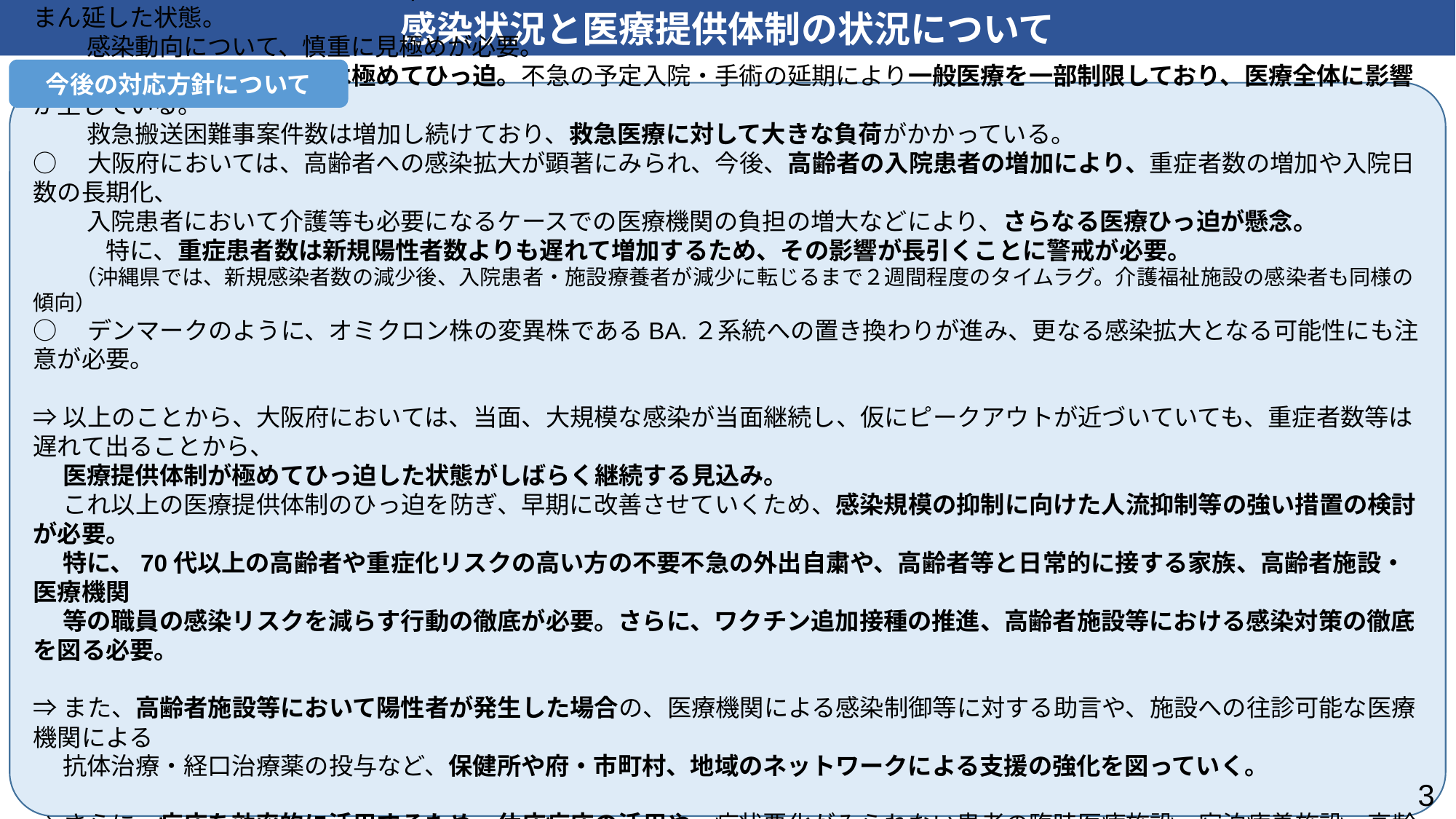

感染状況と医療提供体制の状況について
今後の対応方針について
○　年代別新規陽性者数や７日間新規陽性者数の推移から、新規陽性者数は減少に転じ始めている。
　　 しかし、依然、１日あたり12,000人程度の陽性者が確認されており、極めて高水準。陽性率の高さからも、市中で感染がまん延した状態。
　　 感染動向について、慎重に見極めが必要。
○　医療提供体制については極めてひっ迫。不急の予定入院・手術の延期により一般医療を一部制限しており、医療全体に影響が生じている。
　　 救急搬送困難事案件数は増加し続けており、救急医療に対して大きな負荷がかかっている。
○　大阪府においては、高齢者への感染拡大が顕著にみられ、今後、高齢者の入院患者の増加により、重症者数の増加や入院日数の長期化、
　　 入院患者において介護等も必要になるケースでの医療機関の負担の増大などにより、さらなる医療ひっ迫が懸念。
　　　特に、重症患者数は新規陽性者数よりも遅れて増加するため、その影響が長引くことに警戒が必要。
　　（沖縄県では、新規感染者数の減少後、入院患者・施設療養者が減少に転じるまで２週間程度のタイムラグ。介護福祉施設の感染者も同様の傾向）
○　デンマークのように、オミクロン株の変異株であるBA.２系統への置き換わりが進み、更なる感染拡大となる可能性にも注意が必要。

⇒以上のことから、大阪府においては、当面、大規模な感染が当面継続し、仮にピークアウトが近づいていても、重症者数等は遅れて出ることから、
　 医療提供体制が極めてひっ迫した状態がしばらく継続する見込み。
　 これ以上の医療提供体制のひっ迫を防ぎ、早期に改善させていくため、感染規模の抑制に向けた人流抑制等の強い措置の検討が必要。
　 特に、70代以上の高齢者や重症化リスクの高い方の不要不急の外出自粛や、高齢者等と日常的に接する家族、高齢者施設・医療機関
　 等の職員の感染リスクを減らす行動の徹底が必要。さらに、ワクチン追加接種の推進、高齢者施設等における感染対策の徹底を図る必要。

⇒また、高齢者施設等において陽性者が発生した場合の、医療機関による感染制御等に対する助言や、施設への往診可能な医療機関による
　 抗体治療・経口治療薬の投与など、保健所や府・市町村、地域のネットワークによる支援の強化を図っていく。

⇒さらに、病床を効率的に活用するため、休床病床の活用や、症状悪化がみられない患者の臨時医療施設、宿泊療養施設、高齢者施設等
　 への早期の転退院の強化などを進めるとともに、他疾患救急患者・院内感染患者など他疾患の治療を行う場合は受入病床以外の病床を
　 活用するなど、医療機関全体での対応を進める。
3